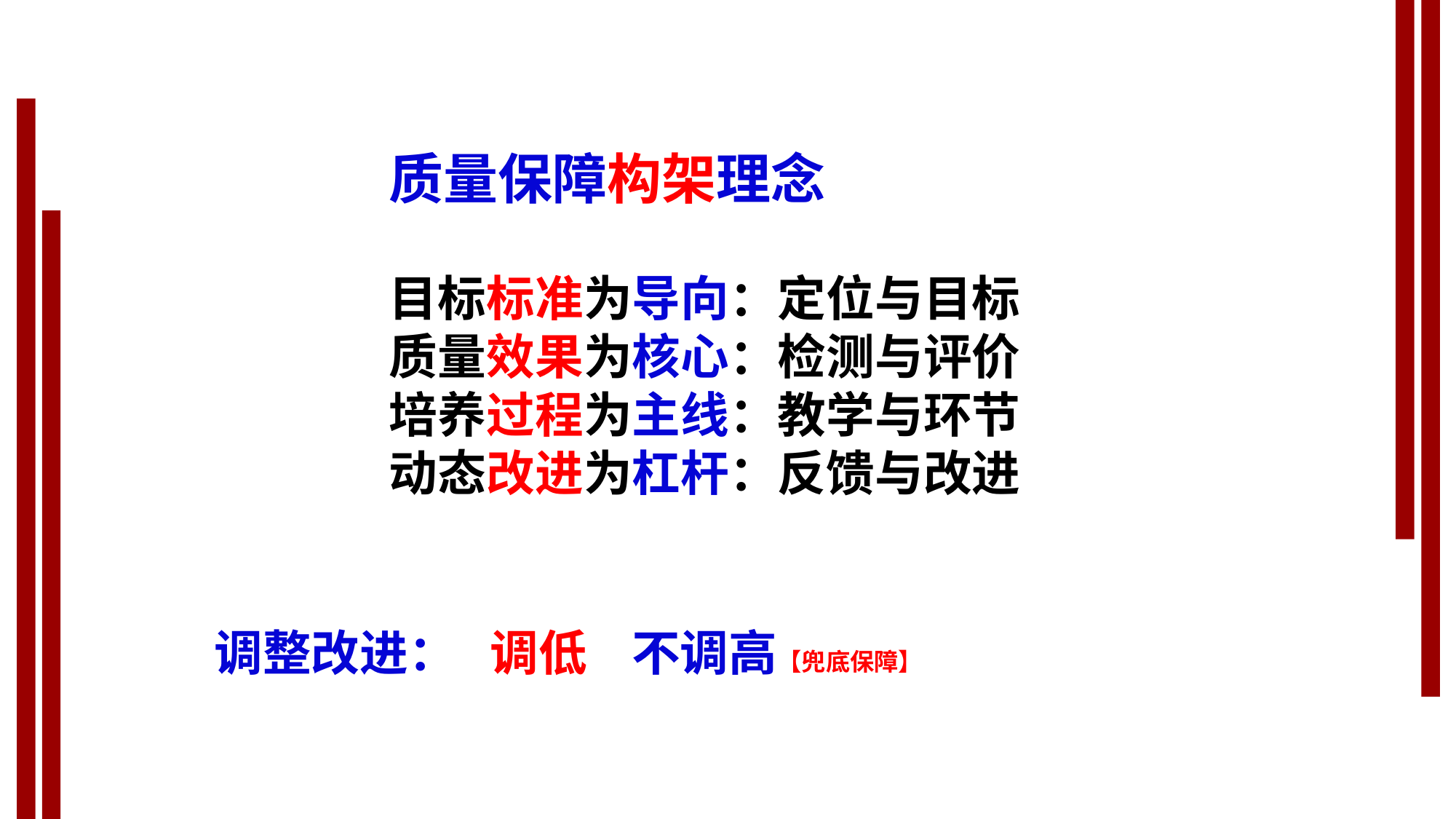

质量保障构架理念

目标标准为导向：定位与目标
质量效果为核心：检测与评价
培养过程为主线：教学与环节
动态改进为杠杆：反馈与改进
调整改进：   调低    不调高【兜底保障】